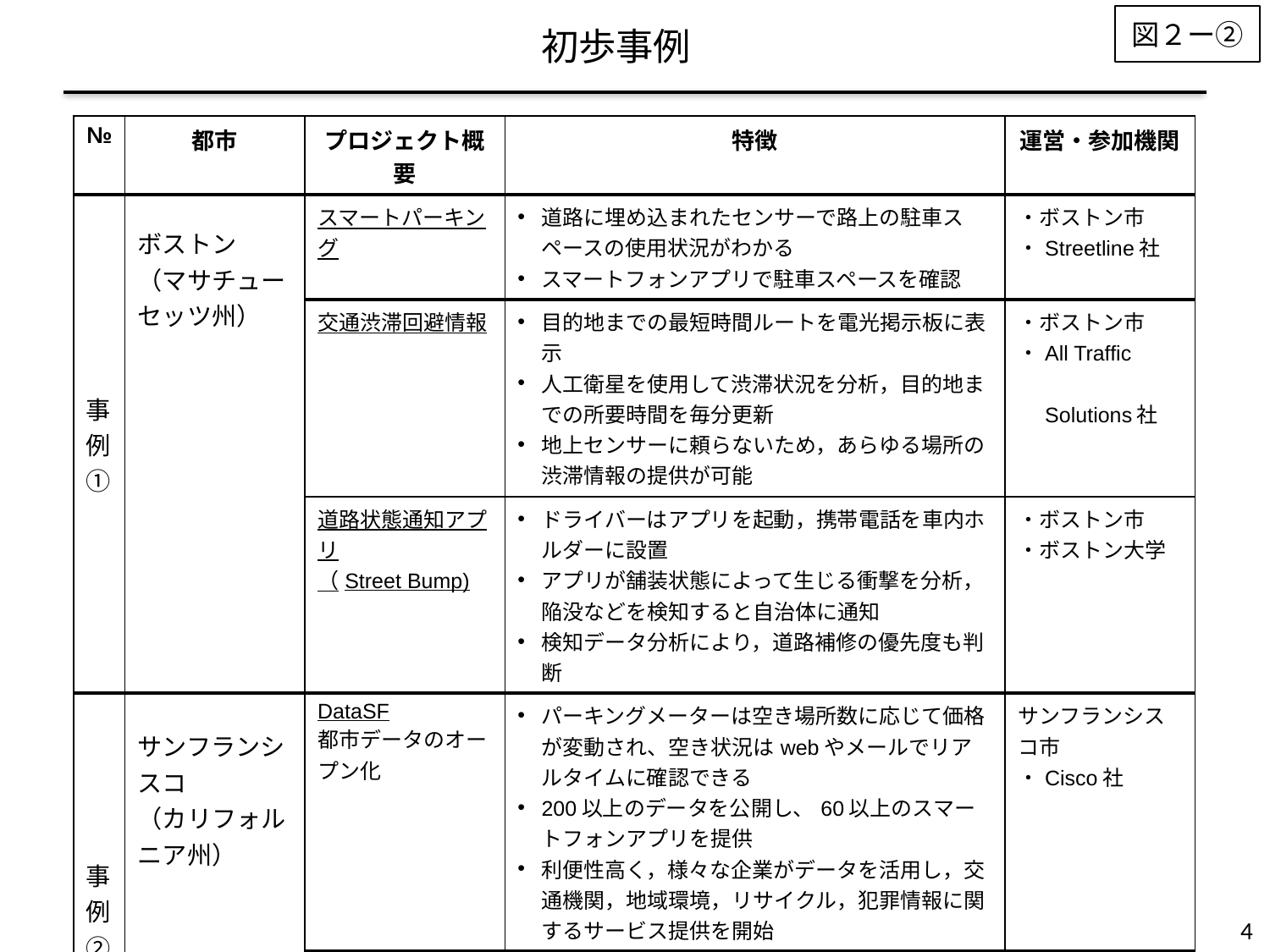

図２ー②
# 初歩事例
| № | 都市 | プロジェクト概要 | 特徴 | 運営・参加機関 |
| --- | --- | --- | --- | --- |
| 事例① | ボストン （マサチューセッツ州） | スマートパーキング | 道路に埋め込まれたセンサーで路上の駐車スペースの使用状況がわかる スマートフォンアプリで駐車スペースを確認 | ・ボストン市 ・Streetline社 |
|  |  | 交通渋滞回避情報 | 目的地までの最短時間ルートを電光掲示板に表示 人工衛星を使用して渋滞状況を分析，目的地までの所要時間を毎分更新 地上センサーに頼らないため，あらゆる場所の渋滞情報の提供が可能 | ・ボストン市 ・All Traffic 　　 　Solutions社 |
|  |  | 道路状態通知アプリ （Street Bump) | ドライバーはアプリを起動，携帯電話を車内ホルダーに設置 アプリが舗装状態によって生じる衝撃を分析，陥没などを検知すると自治体に通知 検知データ分析により，道路補修の優先度も判断 | ・ボストン市 ・ボストン大学 |
| 事例② | サンフランシスコ （カリフォルニア州） | DataSF 都市データのオープン化 | パーキングメーターは空き場所数に応じて価格が変動され、空き状況はwebやメールでリアルタイムに確認できる 200以上のデータを公開し、60以上のスマートフォンアプリを提供 利便性高く，様々な企業がデータを活用し，交通機関，地域環境，リサイクル，犯罪情報に関するサービス提供を開始 | サンフランシスコ市 ・Cisco社 |
|  |  | 5D Smart San Francisco 2030 District 都市データの３Dモデリングとオープンデータ化 | 都市データを省エネに活用。自治体や企業等に省エネの設備投資を促す 消費電力，交通量などのデータをクラウド上で分析，3D地図で可視化 | サンフランシスコ市 ・CityZenith社 |
4